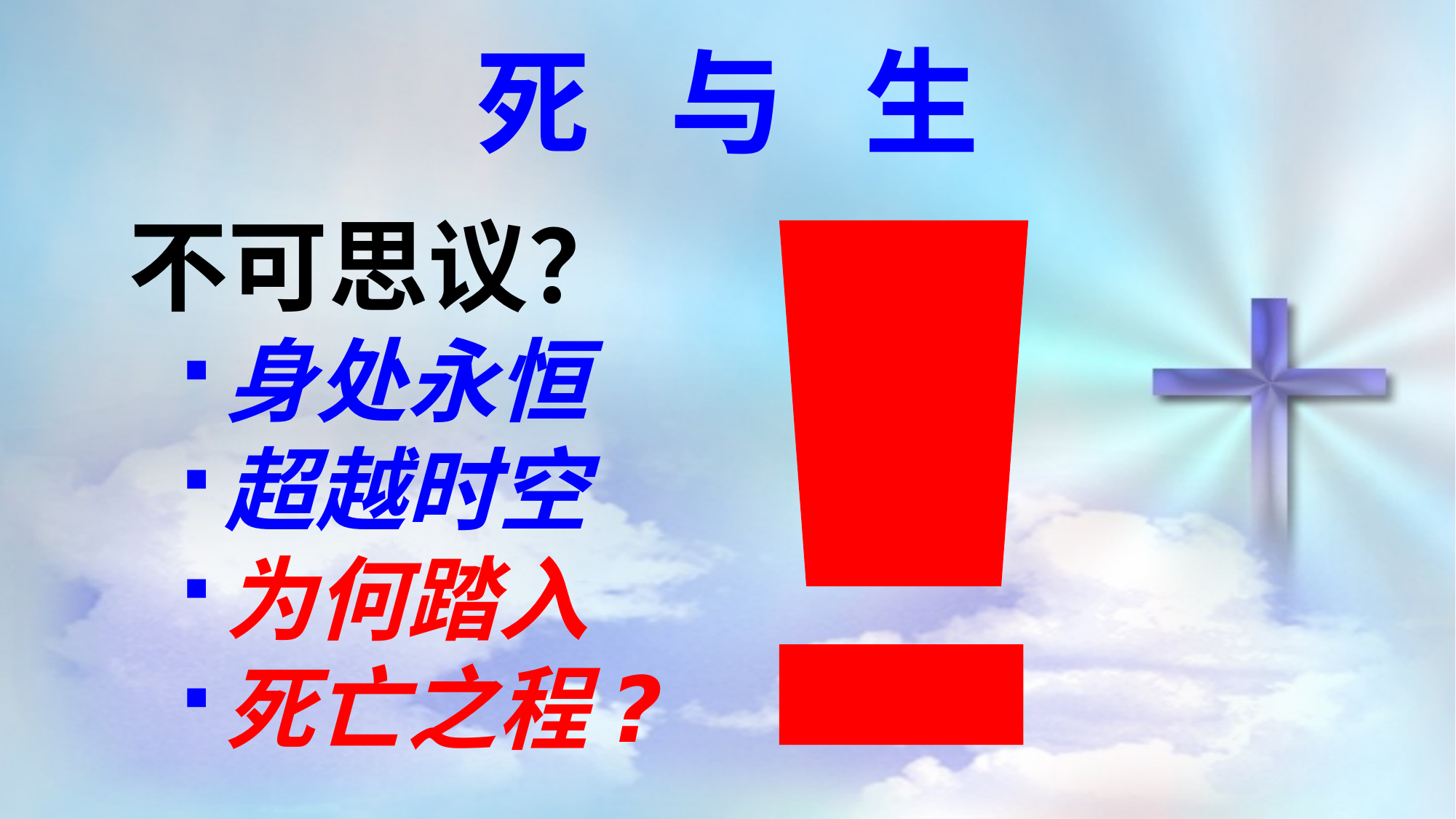

死  与  生
不可思议？
身处永恒
超越时空
为何踏入
死亡之程?
!